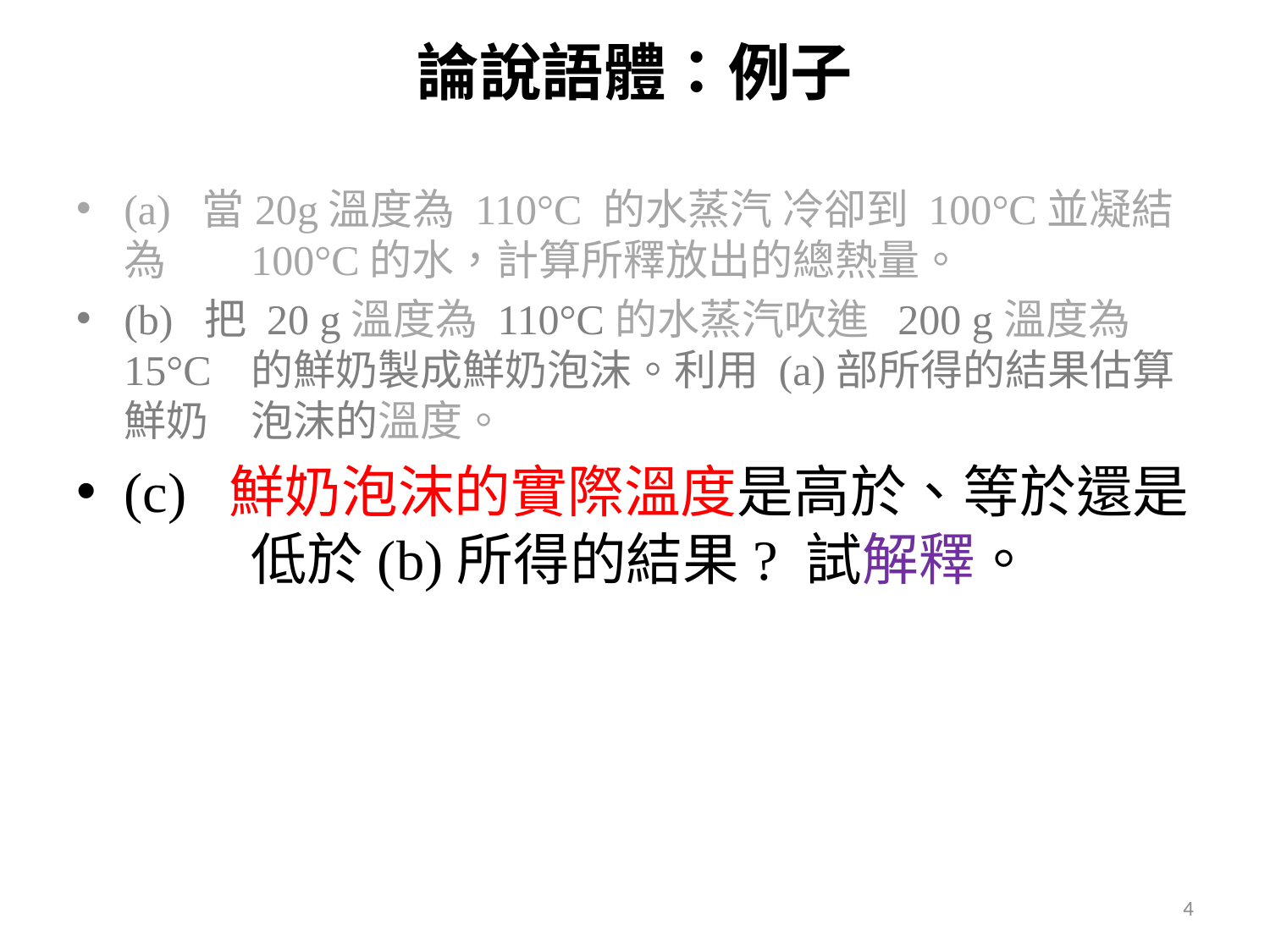

# 論說語體：例子
(a)  當20g溫度為 110°C 的水蒸汽 冷卻到 100°C並凝結為	100°C的水，計算所釋放出的總熱量。
(b)  把 20 g溫度為 110°C的水蒸汽吹進  200 g溫度為 15°C 	的鮮奶製成鮮奶泡沫。利用 (a)部所得的結果估算鮮奶	泡沫的溫度。
(c)  鮮奶泡沫的實際溫度是高於、等於還是	低於(b)所得的結果? 試解釋。
4